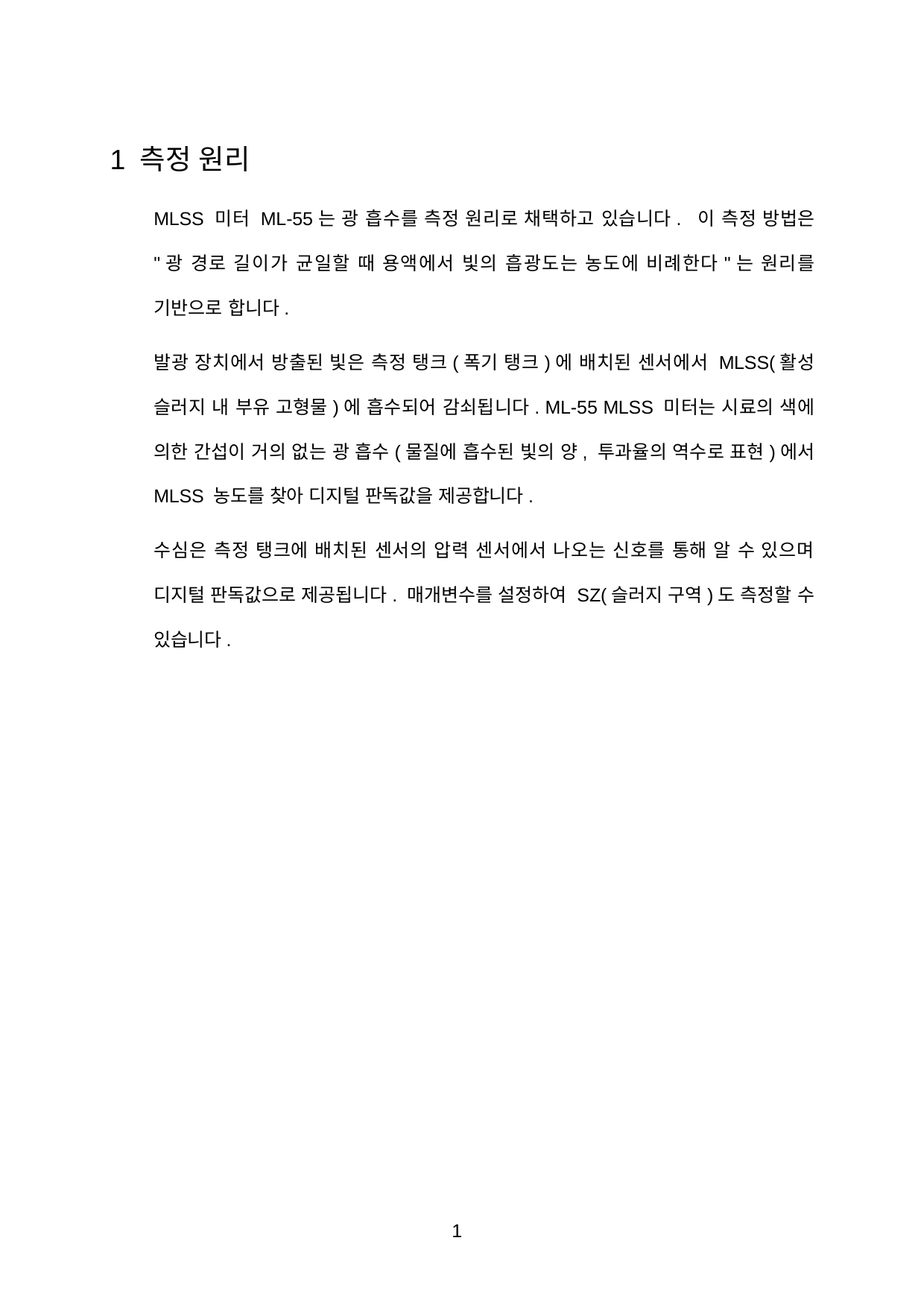

1 측정 원리
MLSS 미터 ML-55는 광 흡수를 측정 원리로 채택하고 있습니다.  이 측정 방법은 "광 경로 길이가 균일할 때 용액에서 빛의 흡광도는 농도에 비례한다"는 원리를 기반으로 합니다.
발광 장치에서 방출된 빛은 측정 탱크(폭기 탱크)에 배치된 센서에서 MLSS(활성 슬러지 내 부유 고형물)에 흡수되어 감쇠됩니다. ML-55 MLSS 미터는 시료의 색에 의한 간섭이 거의 없는 광 흡수(물질에 흡수된 빛의 양, 투과율의 역수로 표현)에서 MLSS 농도를 찾아 디지털 판독값을 제공합니다.
수심은 측정 탱크에 배치된 센서의 압력 센서에서 나오는 신호를 통해 알 수 있으며 디지털 판독값으로 제공됩니다. 매개변수를 설정하여 SZ(슬러지 구역)도 측정할 수 있습니다.
1